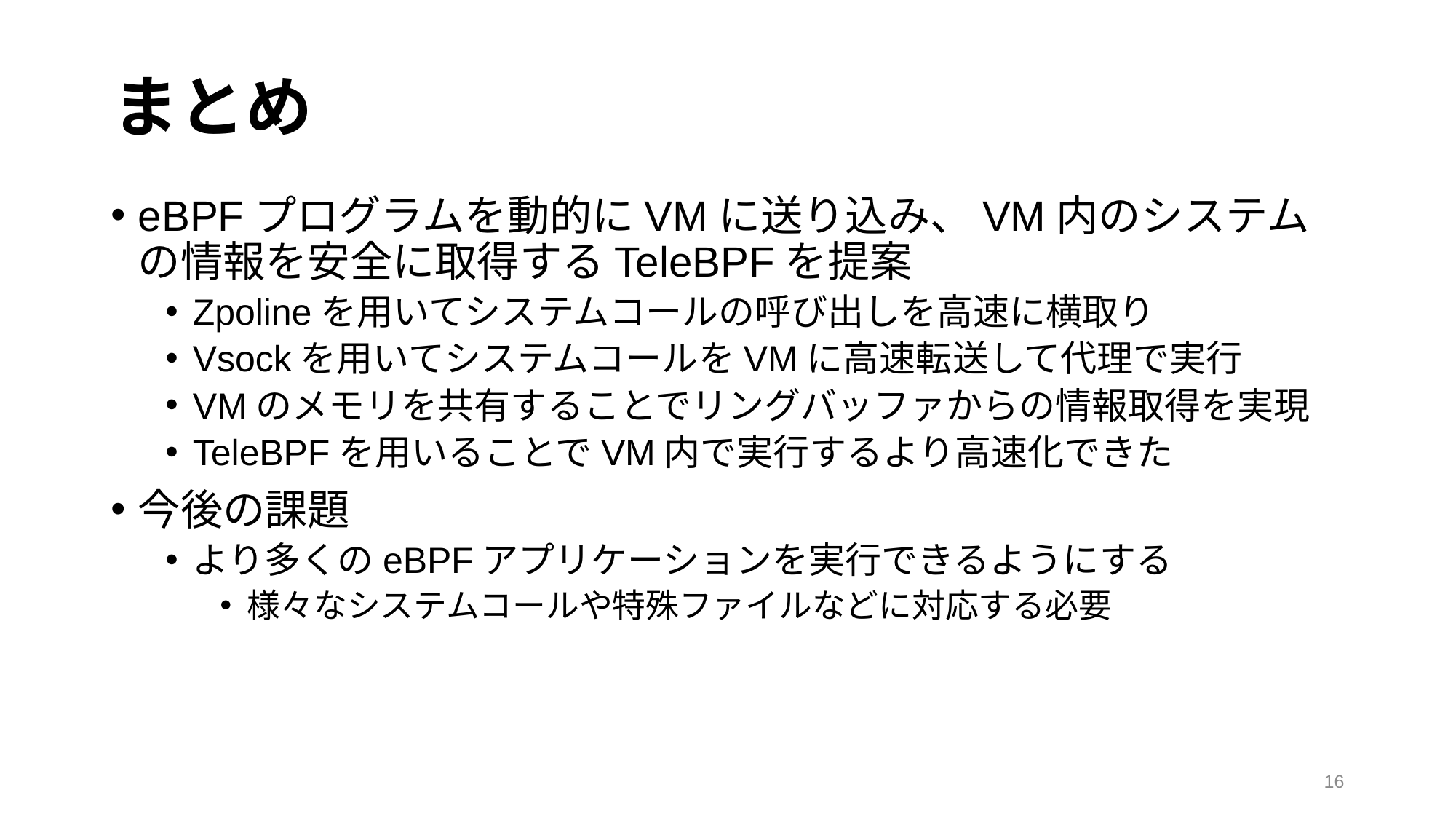

# まとめ
eBPFプログラムを動的にVMに送り込み、VM内のシステムの情報を安全に取得するTeleBPFを提案
Zpolineを用いてシステムコールの呼び出しを高速に横取り
Vsockを用いてシステムコールをVMに高速転送して代理で実行
VMのメモリを共有することでリングバッファからの情報取得を実現
TeleBPFを用いることでVM内で実行するより高速化できた
今後の課題
より多くのeBPFアプリケーションを実行できるようにする
様々なシステムコールや特殊ファイルなどに対応する必要

16